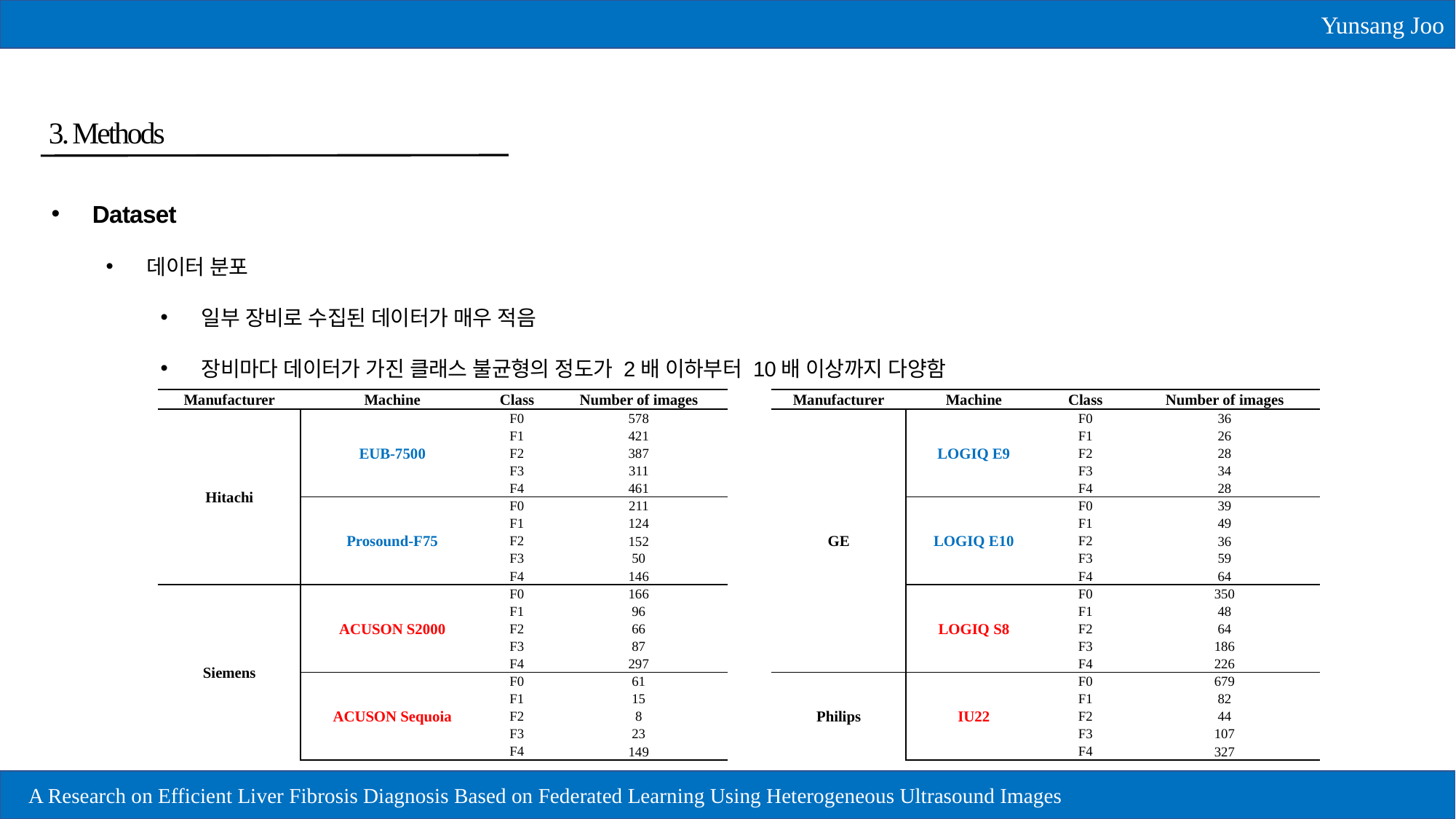

Yunsang Joo
3. Methods
Dataset
데이터 분포
일부 장비로 수집된 데이터가 매우 적음
장비마다 데이터가 가진 클래스 불균형의 정도가 2배 이하부터 10배 이상까지 다양함
| Manufacturer | Machine | Class | Number of images |
| --- | --- | --- | --- |
| GE | LOGIQ E9 | F0 | 36 |
|  |  | F1 | 26 |
|  |  | F2 | 28 |
|  |  | F3 | 34 |
|  |  | F4 | 28 |
|  | LOGIQ E10 | F0 | 39 |
|  |  | F1 | 49 |
|  |  | F2 | 36 |
|  |  | F3 | 59 |
|  |  | F4 | 64 |
|  | LOGIQ S8 | F0 | 350 |
|  |  | F1 | 48 |
|  |  | F2 | 64 |
|  |  | F3 | 186 |
|  |  | F4 | 226 |
| Philips | IU22 | F0 | 679 |
|  |  | F1 | 82 |
|  |  | F2 | 44 |
|  |  | F3 | 107 |
|  |  | F4 | 327 |
| Manufacturer | Machine | Class | Number of images |
| --- | --- | --- | --- |
| Hitachi | EUB-7500 | F0 | 578 |
|  |  | F1 | 421 |
|  |  | F2 | 387 |
|  |  | F3 | 311 |
|  |  | F4 | 461 |
|  | Prosound-F75 | F0 | 211 |
|  |  | F1 | 124 |
|  |  | F2 | 152 |
|  |  | F3 | 50 |
|  |  | F4 | 146 |
| Siemens | ACUSON S2000 | F0 | 166 |
|  |  | F1 | 96 |
|  |  | F2 | 66 |
|  |  | F3 | 87 |
|  |  | F4 | 297 |
|  | ACUSON Sequoia | F0 | 61 |
|  |  | F1 | 15 |
|  |  | F2 | 8 |
|  |  | F3 | 23 |
|  |  | F4 | 149 |

17
A Research on Efficient Liver Fibrosis Diagnosis Based on Federated Learning Using Heterogeneous Ultrasound Images